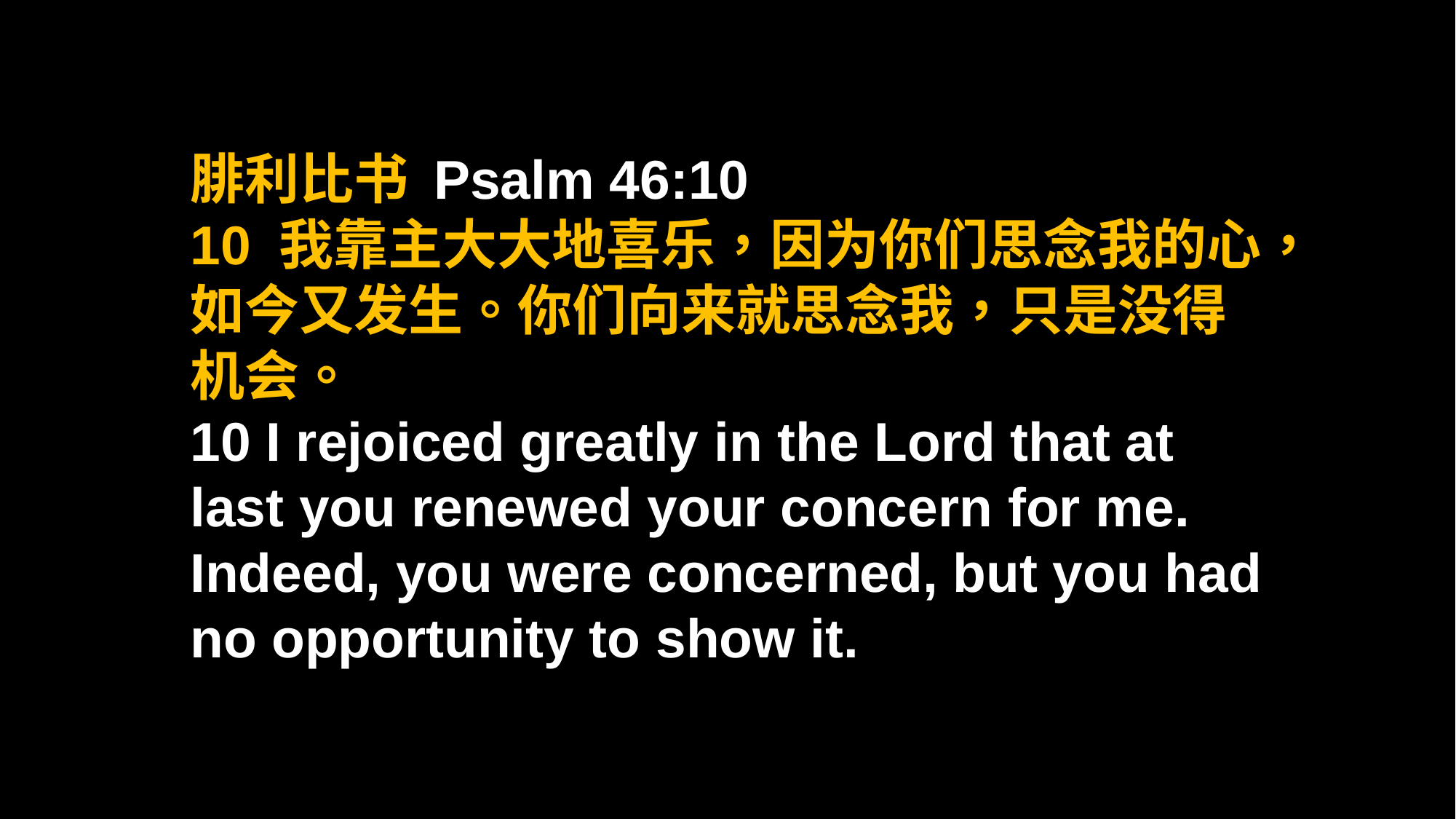

腓利比书 Psalm 46:10
10 我靠主大大地喜乐，因为你们思念我的心，如今又发生。你们向来就思念我，只是没得机会。
10 I rejoiced greatly in the Lord that at last you renewed your concern for me. Indeed, you were concerned, but you had no opportunity to show it.